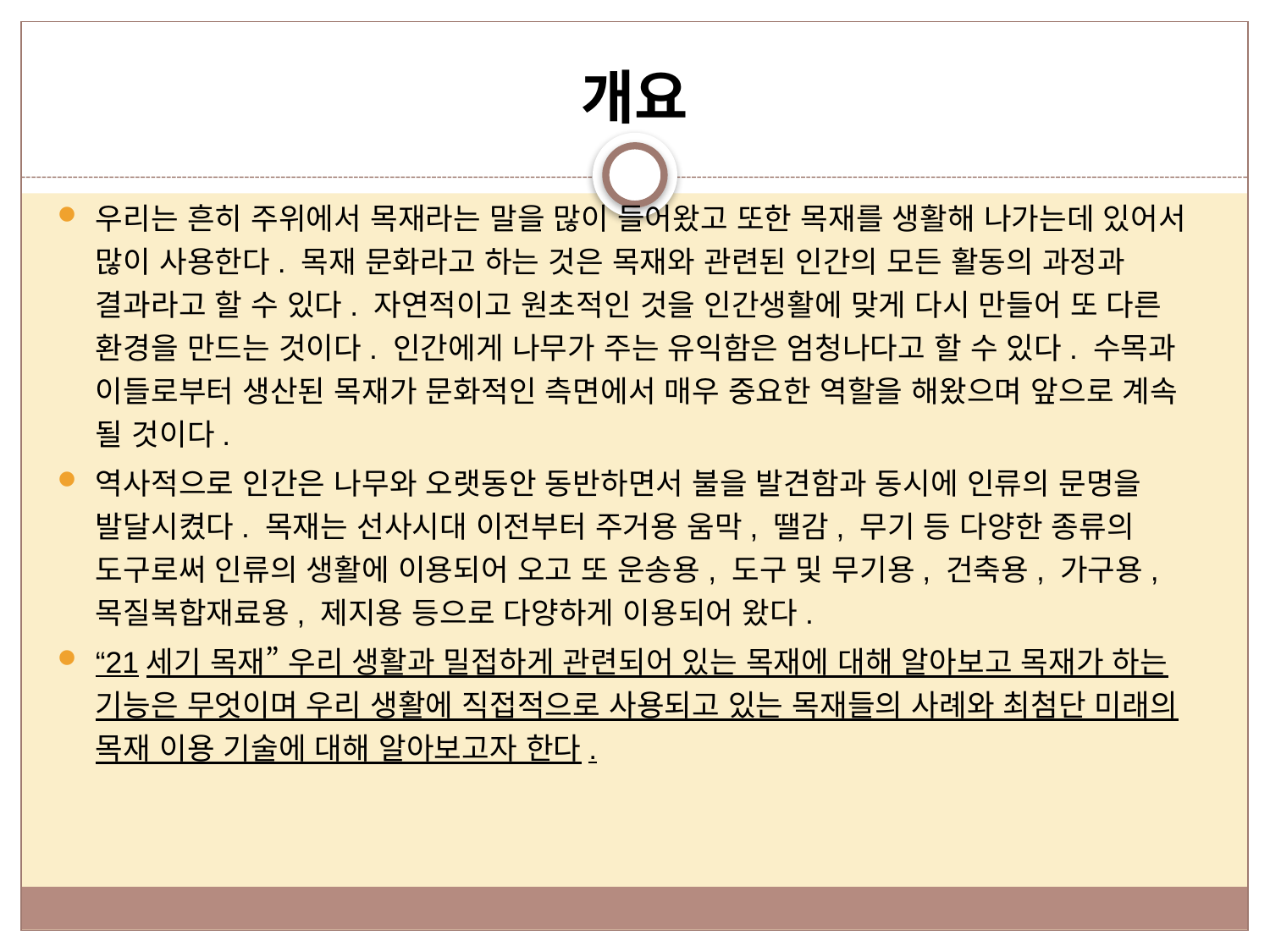

# 개요
우리는 흔히 주위에서 목재라는 말을 많이 들어왔고 또한 목재를 생활해 나가는데 있어서 많이 사용한다. 목재 문화라고 하는 것은 목재와 관련된 인간의 모든 활동의 과정과 결과라고 할 수 있다. 자연적이고 원초적인 것을 인간생활에 맞게 다시 만들어 또 다른 환경을 만드는 것이다. 인간에게 나무가 주는 유익함은 엄청나다고 할 수 있다. 수목과 이들로부터 생산된 목재가 문화적인 측면에서 매우 중요한 역할을 해왔으며 앞으로 계속 될 것이다.
역사적으로 인간은 나무와 오랫동안 동반하면서 불을 발견함과 동시에 인류의 문명을 발달시켰다. 목재는 선사시대 이전부터 주거용 움막, 땔감, 무기 등 다양한 종류의 도구로써 인류의 생활에 이용되어 오고 또 운송용, 도구 및 무기용, 건축용, 가구용, 목질복합재료용, 제지용 등으로 다양하게 이용되어 왔다.
“21세기 목재” 우리 생활과 밀접하게 관련되어 있는 목재에 대해 알아보고 목재가 하는 기능은 무엇이며 우리 생활에 직접적으로 사용되고 있는 목재들의 사례와 최첨단 미래의 목재 이용 기술에 대해 알아보고자 한다.